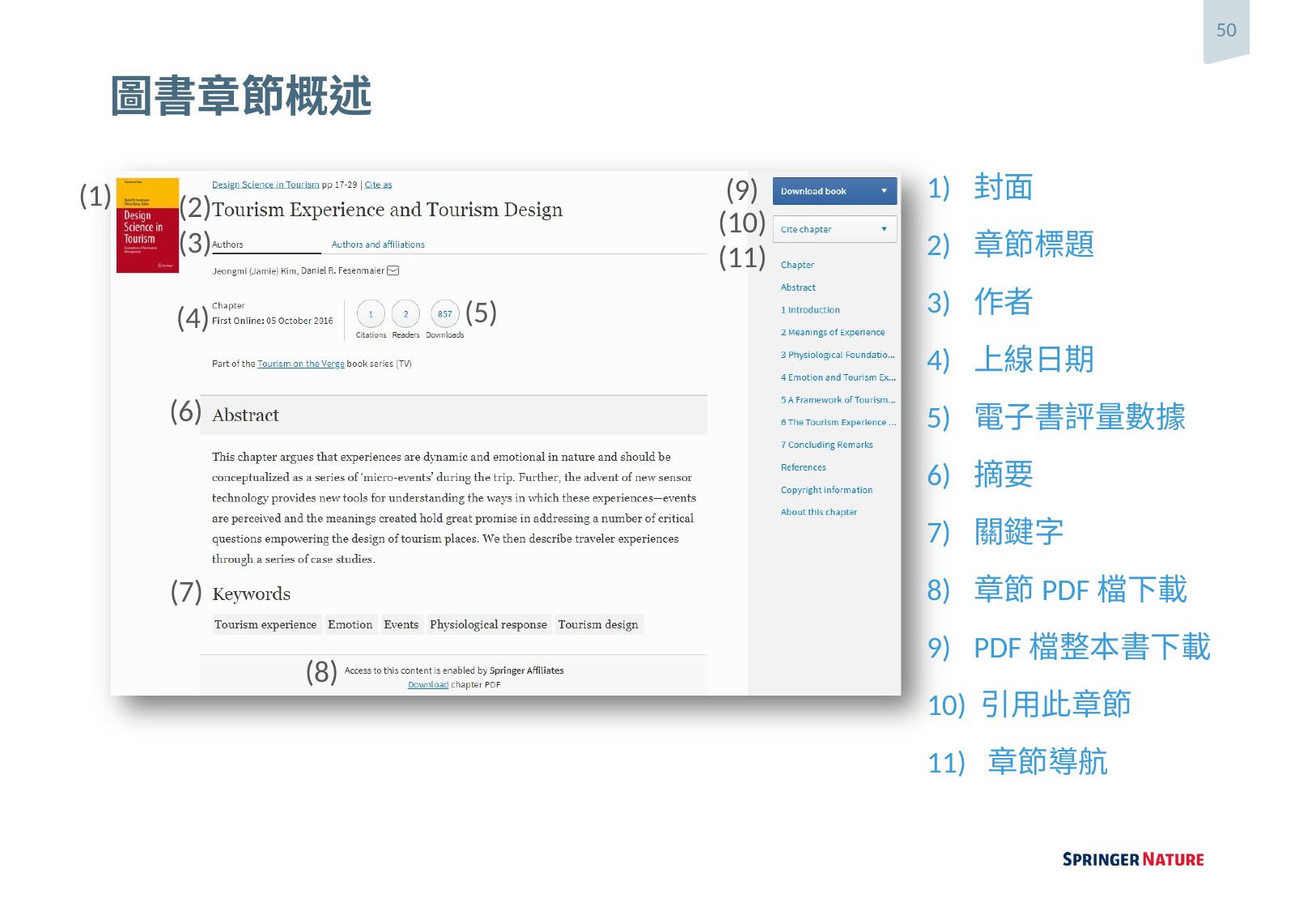

50
# 圖書章節概述

1)	封面

(9)
(10)
(11)
(1)
(2)
(3)
2)	章節標題
3)	作者
(5)
(4)
4)	上線日期
(6)
5)	電子書評量數據
6)	摘要
7)	關鍵字
8)	章節PDF檔下載
(7)
9)	PDF檔整本書下載
(8)
10) 引用此章節
11)  章節導航